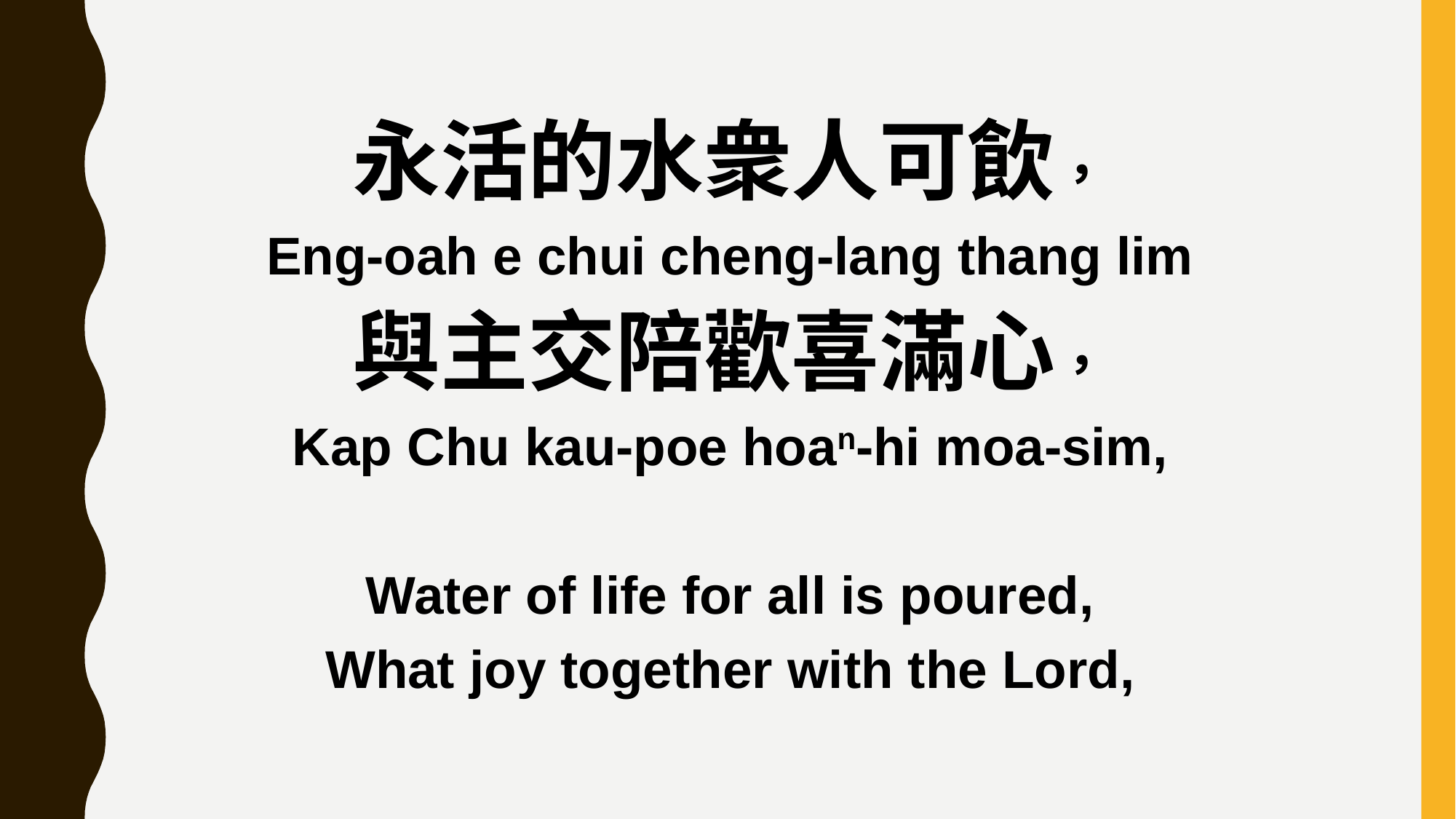

永活的水衆人可飲，
Eng-oah e chui cheng-lang thang lim
與主交陪歡喜滿心，
Kap Chu kau-poe hoan-hi moa-sim,

Water of life for all is poured,
What joy together with the Lord,